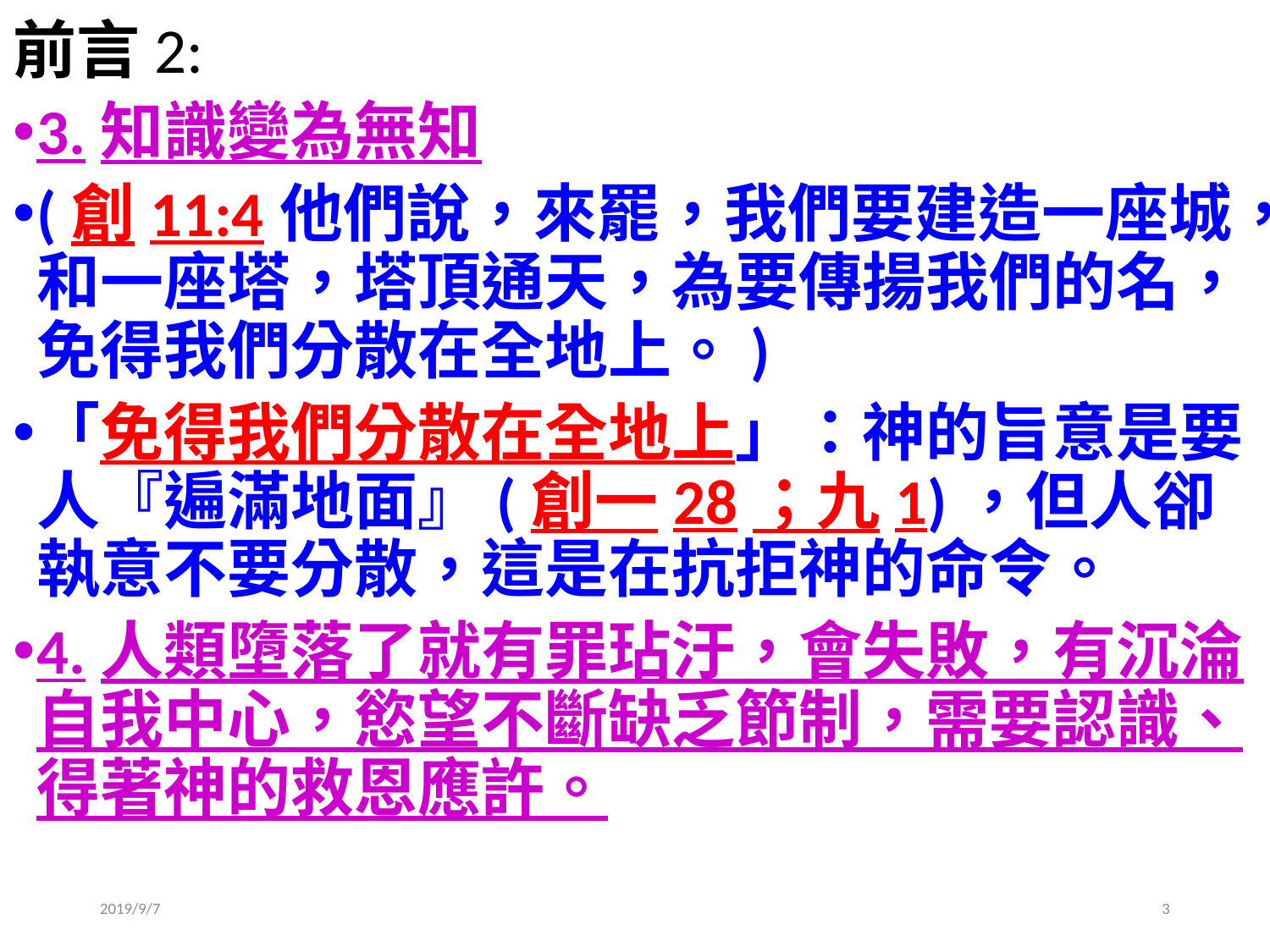

# 前言2:
3.知識變為無知
(創11:4他們說，來罷，我們要建造一座城，和一座塔，塔頂通天，為要傳揚我們的名，免得我們分散在全地上。)
「免得我們分散在全地上」：神的旨意是要人『遍滿地面』(創一28；九1)，但人卻執意不要分散，這是在抗拒神的命令。
4.人類墮落了就有罪玷汙，會失敗，有沉淪自我中心，慾望不斷缺乏節制，需要認識、得著神的救恩應許。
2019/9/7
3